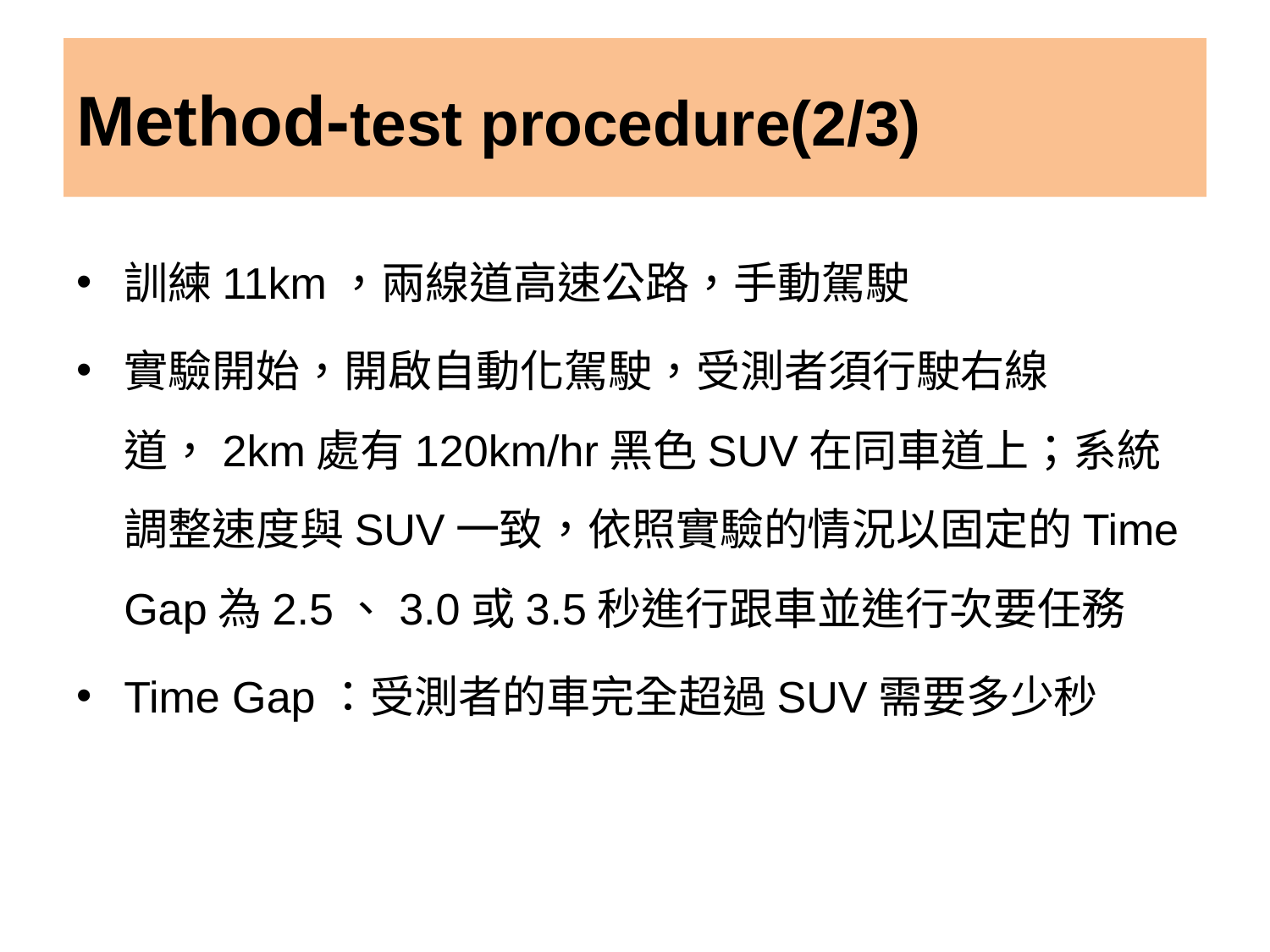

# Method-test procedure(2/3)
訓練11km，兩線道高速公路，手動駕駛
實驗開始，開啟自動化駕駛，受測者須行駛右線道，2km處有120km/hr黑色SUV在同車道上；系統調整速度與SUV一致，依照實驗的情況以固定的Time Gap為2.5、3.0或3.5秒進行跟車並進行次要任務
Time Gap：受測者的車完全超過SUV需要多少秒